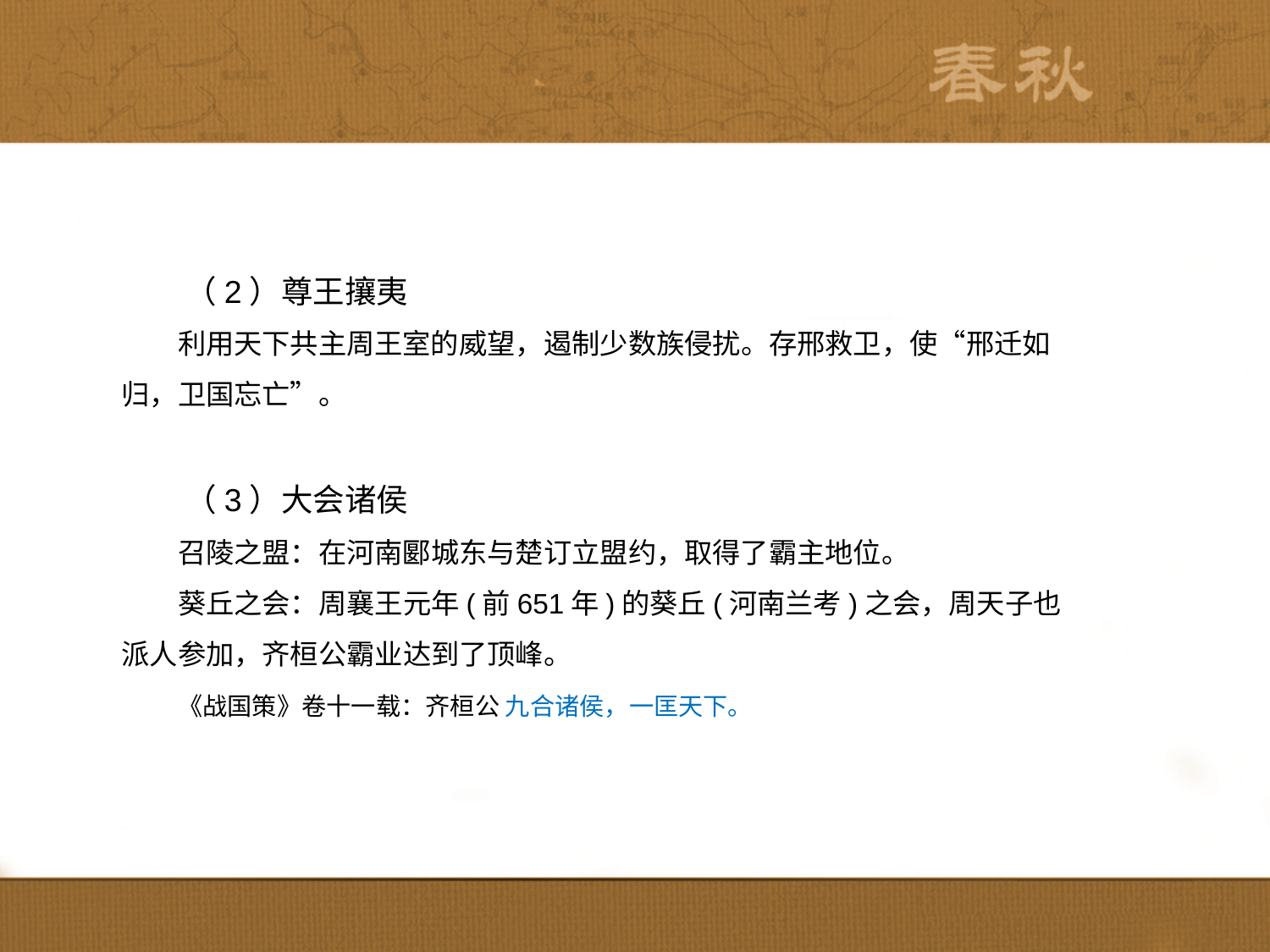

（2）尊王攘夷
　　利用天下共主周王室的威望，遏制少数族侵扰。存邢救卫，使“邢迁如归，卫国忘亡”。
　　（3）大会诸侯
　　召陵之盟：在河南郾城东与楚订立盟约，取得了霸主地位。
　　葵丘之会：周襄王元年(前651年)的葵丘(河南兰考)之会，周天子也派人参加，齐桓公霸业达到了顶峰。
　　《战国策》卷十一载：齐桓公 九合诸侯，一匡天下。